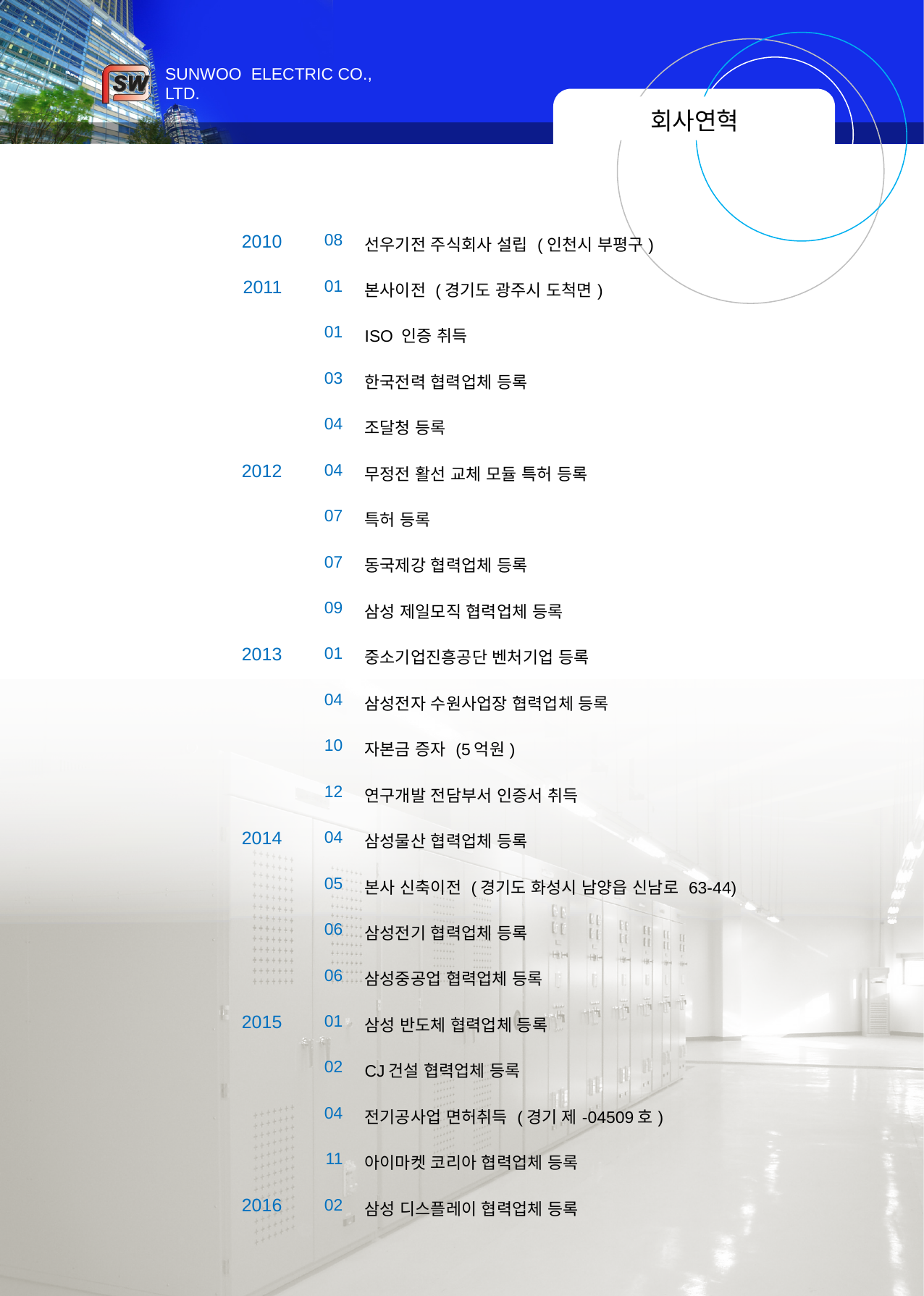

# 회사연혁
| 2010 | 08 | 선우기전 주식회사 설립 (인천시 부평구) |
| --- | --- | --- |
| 2011 | 01 | 본사이전 (경기도 광주시 도척면) |
|  | 01 | ISO 인증 취득 |
|  | 03 | 한국전력 협력업체 등록 |
|  | 04 | 조달청 등록 |
| 2012 | 04 | 무정전 활선 교체 모듈 특허 등록 |
|  | 07 | 특허 등록 |
|  | 07 | 동국제강 협력업체 등록 |
|  | 09 | 삼성 제일모직 협력업체 등록 |
| 2013 | 01 | 중소기업진흥공단 벤처기업 등록 |
|  | 04 | 삼성전자 수원사업장 협력업체 등록 |
|  | 10 | 자본금 증자 (5억원) |
|  | 12 | 연구개발 전담부서 인증서 취득 |
| 2014 | 04 | 삼성물산 협력업체 등록 |
|  | 05 | 본사 신축이전 (경기도 화성시 남양읍 신남로 63-44) |
|  | 06 | 삼성전기 협력업체 등록 |
|  | 06 | 삼성중공업 협력업체 등록 |
| 2015 | 01 | 삼성 반도체 협력업체 등록 |
|  | 02 | CJ건설 협력업체 등록 |
|  | 04 | 전기공사업 면허취득 (경기 제-04509호) |
|  | 11 | 아이마켓 코리아 협력업체 등록 |
| 2016 | 02 | 삼성 디스플레이 협력업체 등록 |